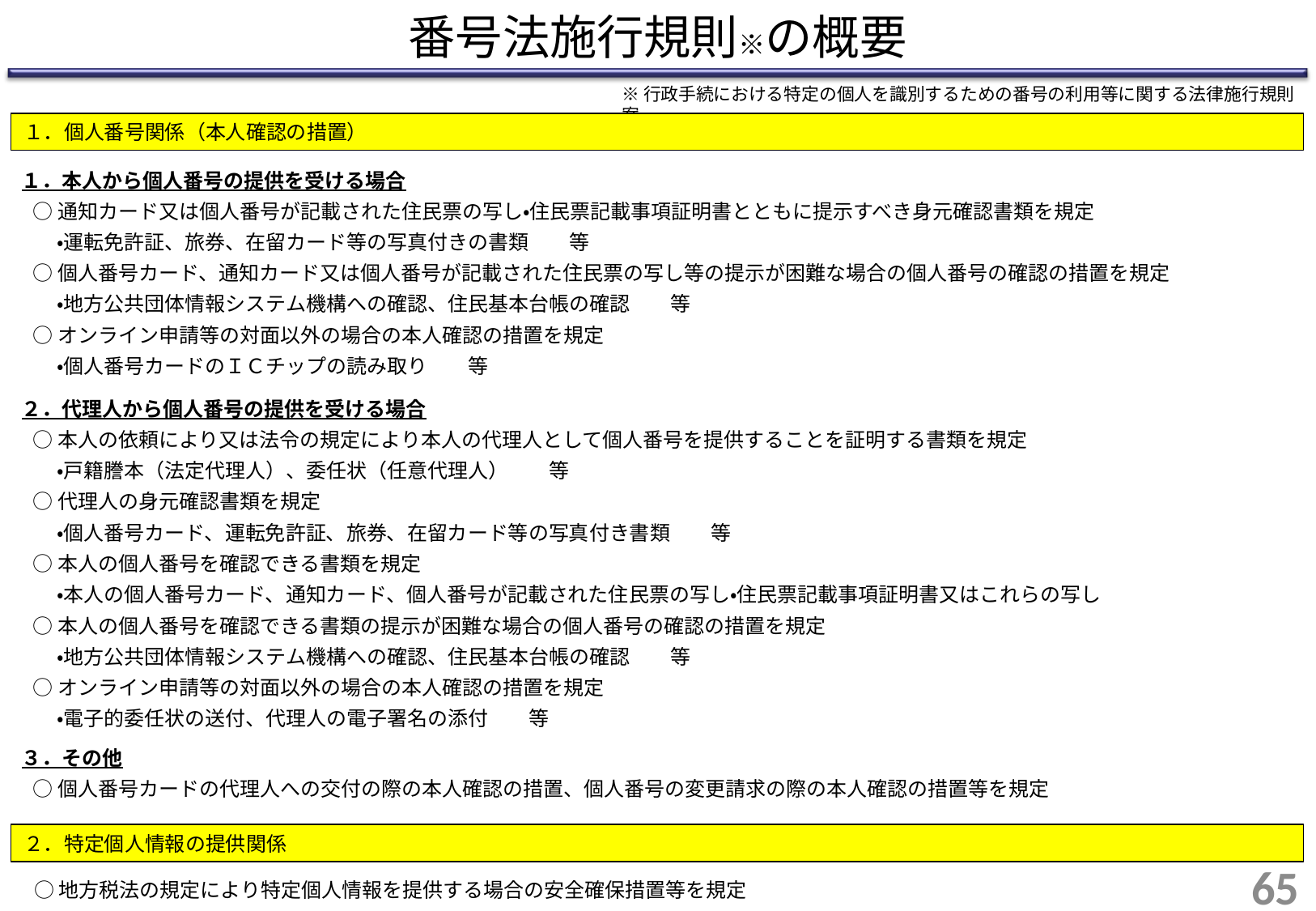

# 番号法施行規則※の概要
※行政手続における特定の個人を識別するための番号の利用等に関する法律施行規則案
１．個人番号関係（本人確認の措置）
１．本人から個人番号の提供を受ける場合
○通知カード又は個人番号が記載された住民票の写し・住民票記載事項証明書とともに提示すべき身元確認書類を規定
・運転免許証、旅券、在留カード等の写真付きの書類　　等
○個人番号カード、通知カード又は個人番号が記載された住民票の写し等の提示が困難な場合の個人番号の確認の措置を規定
・地方公共団体情報システム機構への確認、住民基本台帳の確認　　等
○オンライン申請等の対面以外の場合の本人確認の措置を規定
・個人番号カードのＩＣチップの読み取り　　等
２．代理人から個人番号の提供を受ける場合
○本人の依頼により又は法令の規定により本人の代理人として個人番号を提供することを証明する書類を規定
・戸籍謄本（法定代理人）、委任状（任意代理人）　　等
○代理人の身元確認書類を規定
・個人番号カード、運転免許証、旅券、在留カード等の写真付き書類　　等
○本人の個人番号を確認できる書類を規定
・本人の個人番号カード、通知カード、個人番号が記載された住民票の写し・住民票記載事項証明書又はこれらの写し
○本人の個人番号を確認できる書類の提示が困難な場合の個人番号の確認の措置を規定
・地方公共団体情報システム機構への確認、住民基本台帳の確認　　等
○オンライン申請等の対面以外の場合の本人確認の措置を規定
・電子的委任状の送付、代理人の電子署名の添付　　等
３．その他
○個人番号カードの代理人への交付の際の本人確認の措置、個人番号の変更請求の際の本人確認の措置等を規定
２．特定個人情報の提供関係
65
○地方税法の規定により特定個人情報を提供する場合の安全確保措置等を規定